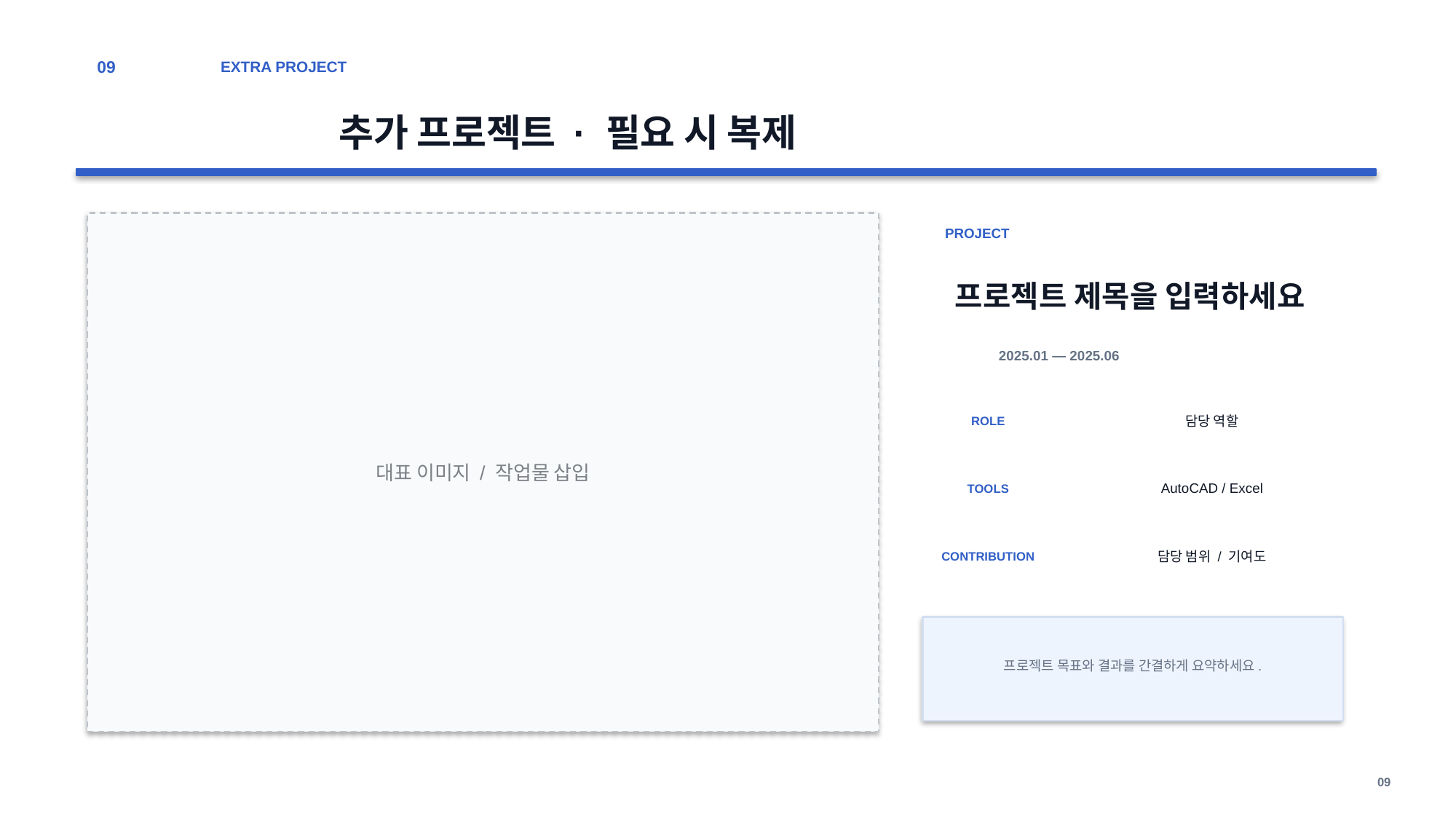

09
EXTRA PROJECT
추가 프로젝트 · 필요 시 복제

PROJECT
프로젝트 제목을 입력하세요
2025.01 — 2025.06
ROLE
담당 역할
대표 이미지 / 작업물 삽입
TOOLS
AutoCAD / Excel
CONTRIBUTION
담당 범위 / 기여도

프로젝트 목표와 결과를 간결하게 요약하세요.
09